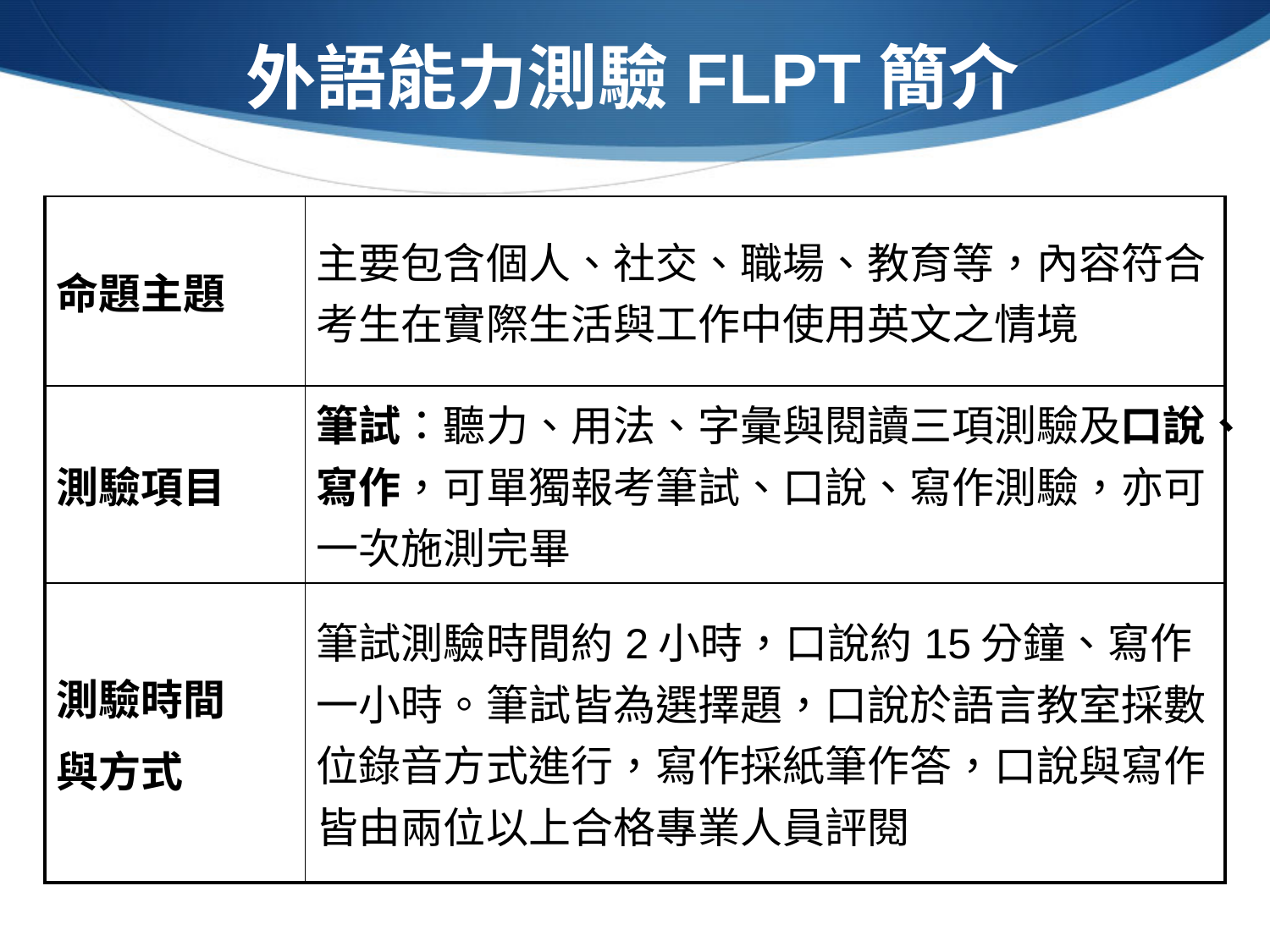

# 外語能力測驗FLPT簡介
| 命題主題 | 主要包含個人、社交、職場、教育等，內容符合考生在實際生活與工作中使用英文之情境 |
| --- | --- |
| 測驗項目 | 筆試：聽力、用法、字彙與閱讀三項測驗及口說、寫作，可單獨報考筆試、口說、寫作測驗，亦可一次施測完畢 |
| 測驗時間 與方式 | 筆試測驗時間約2小時，口說約15分鐘、寫作一小時。筆試皆為選擇題，口說於語言教室採數位錄音方式進行，寫作採紙筆作答，口說與寫作皆由兩位以上合格專業人員評閱 |